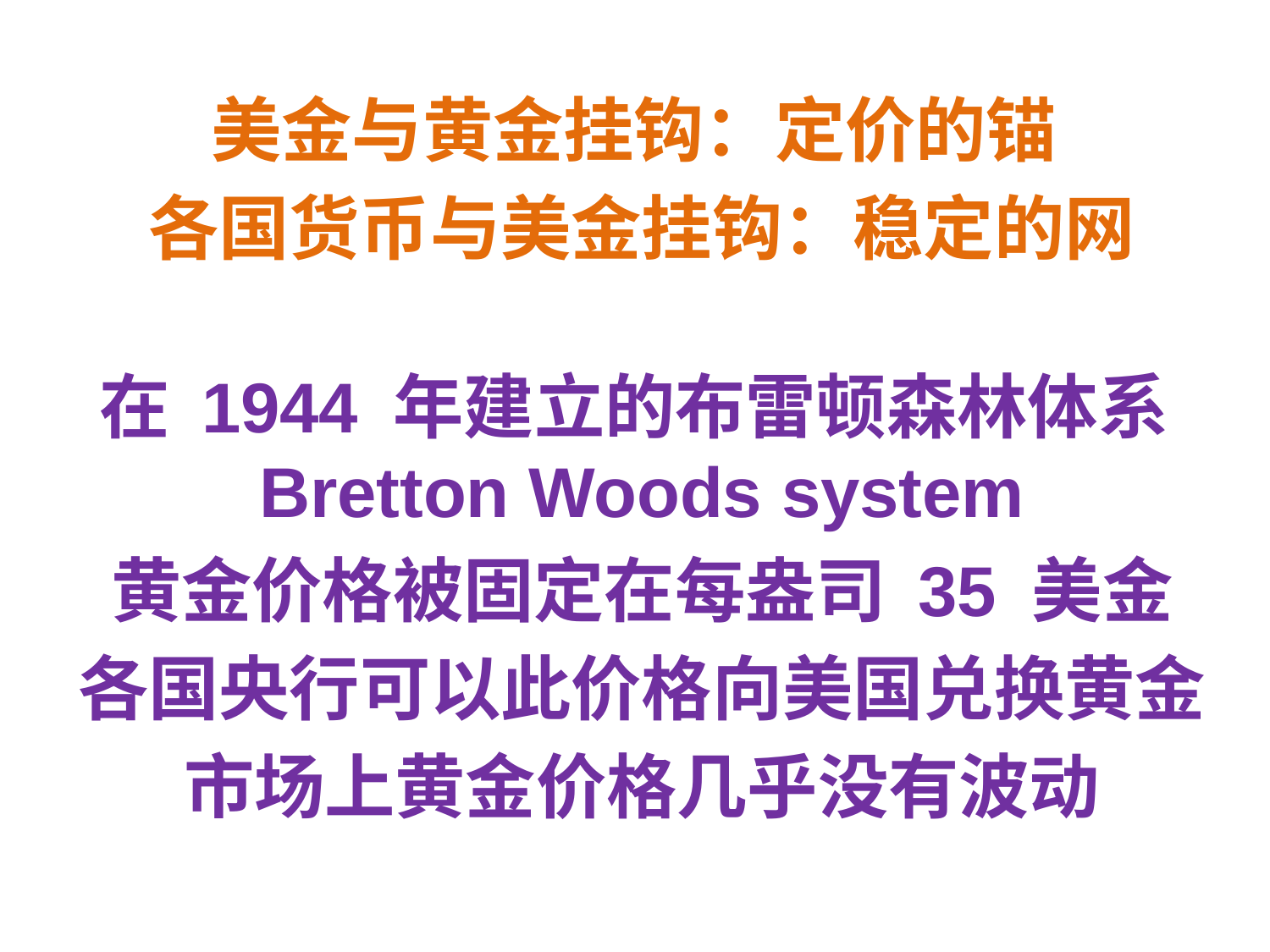

#
美金与黄金挂钩：定价的锚
各国货币与美金挂钩：稳定的网

在 1944 年建立的布雷顿森林体系Bretton Woods system
黄金价格被固定在每盎司 35 美金
各国央行可以此价格向美国兑换黄金
市场上黄金价格几乎没有波动